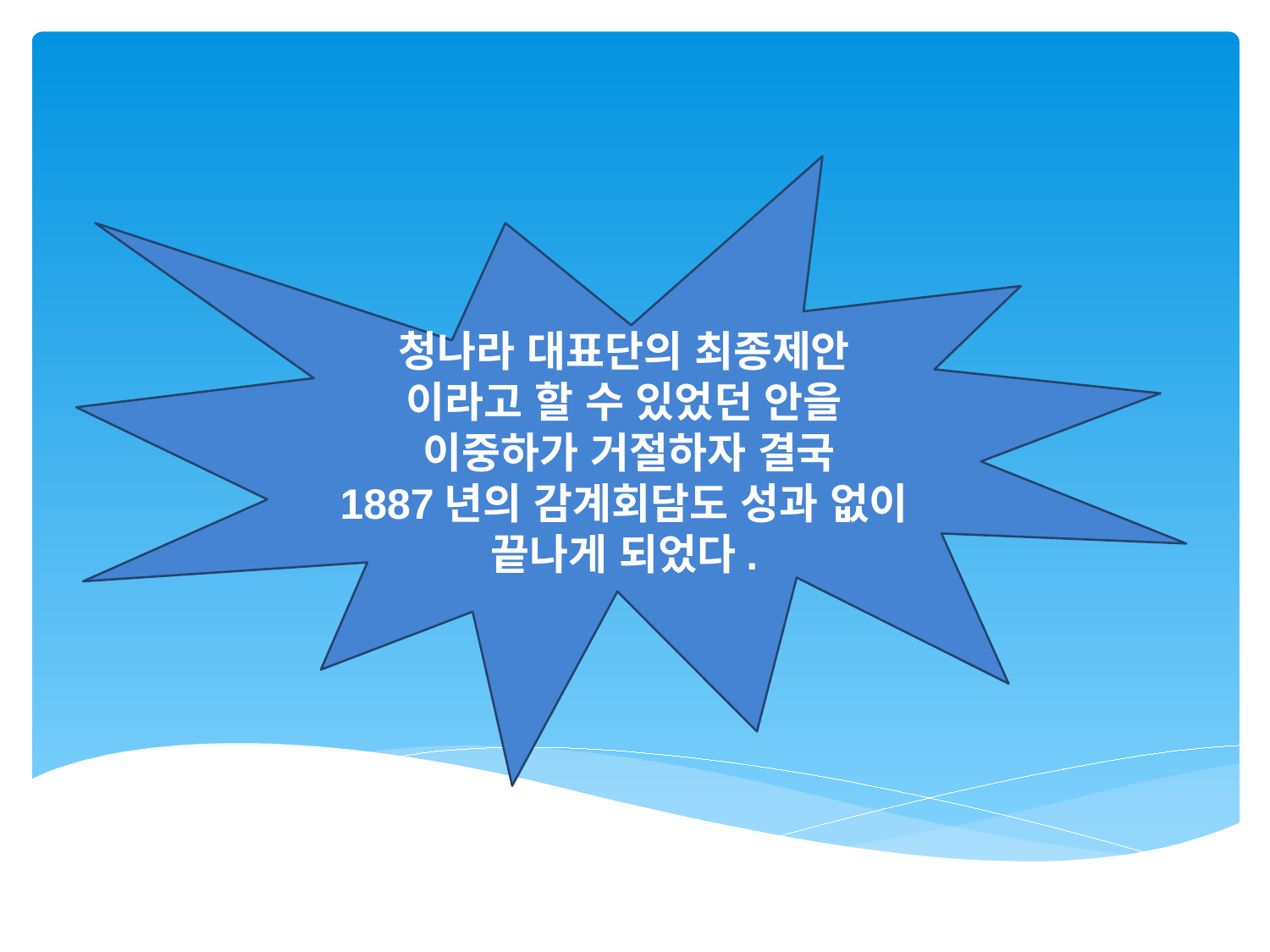

청나라 대표단의 최종제안
이라고 할 수 있었던 안을
 이중하가 거절하자 결국
1887년의 감계회담도 성과 없이 끝나게 되었다.